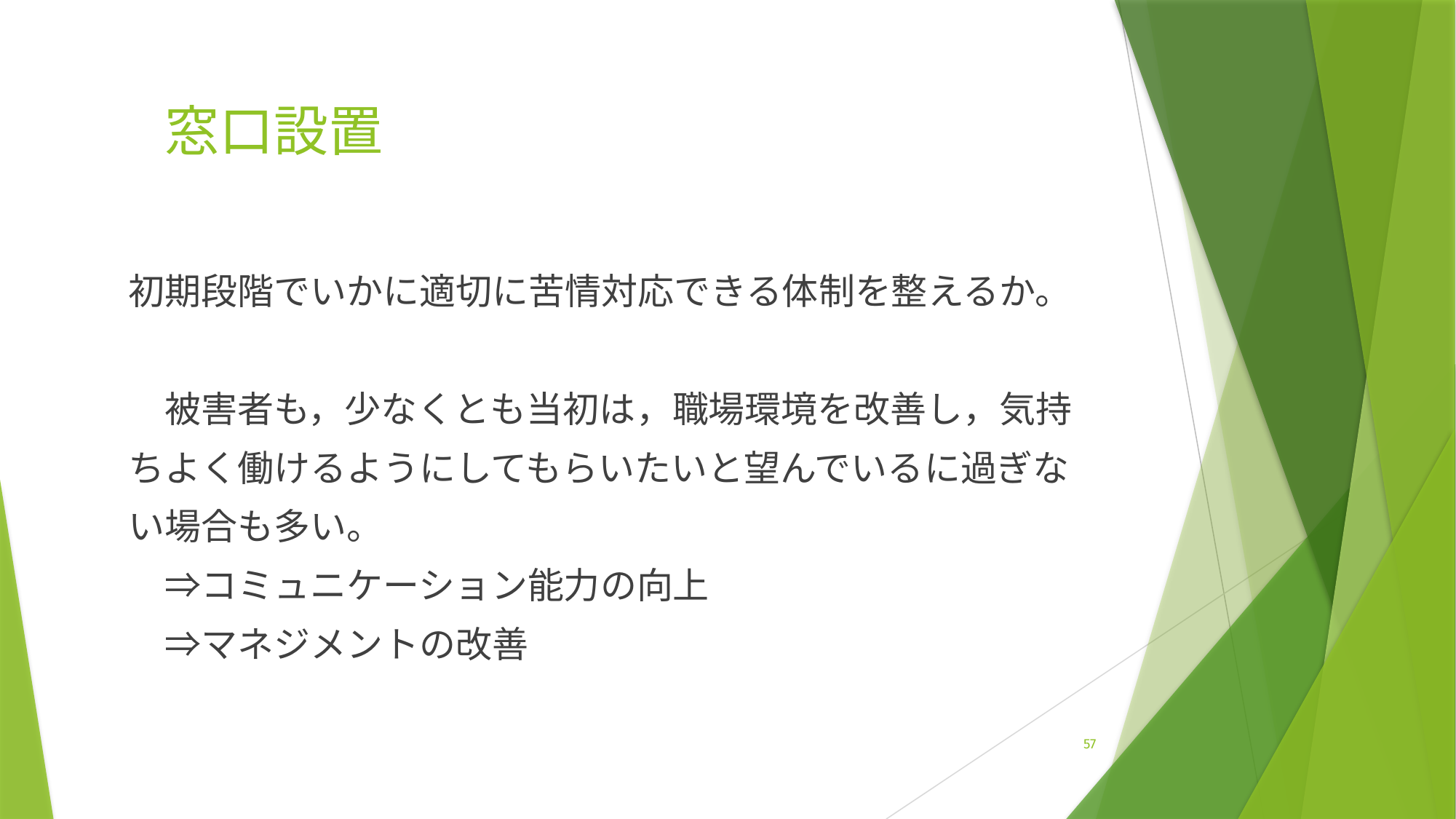

# 窓口設置

　初期段階でいかに適切に苦情対応できる体制を整えるか。

　　被害者も，少なくとも当初は，職場環境を改善し，気持
　ちよく働けるようにしてもらいたいと望んでいるに過ぎな
　い場合も多い。
　　⇒コミュニケーション能力の向上
　　⇒マネジメントの改善

57